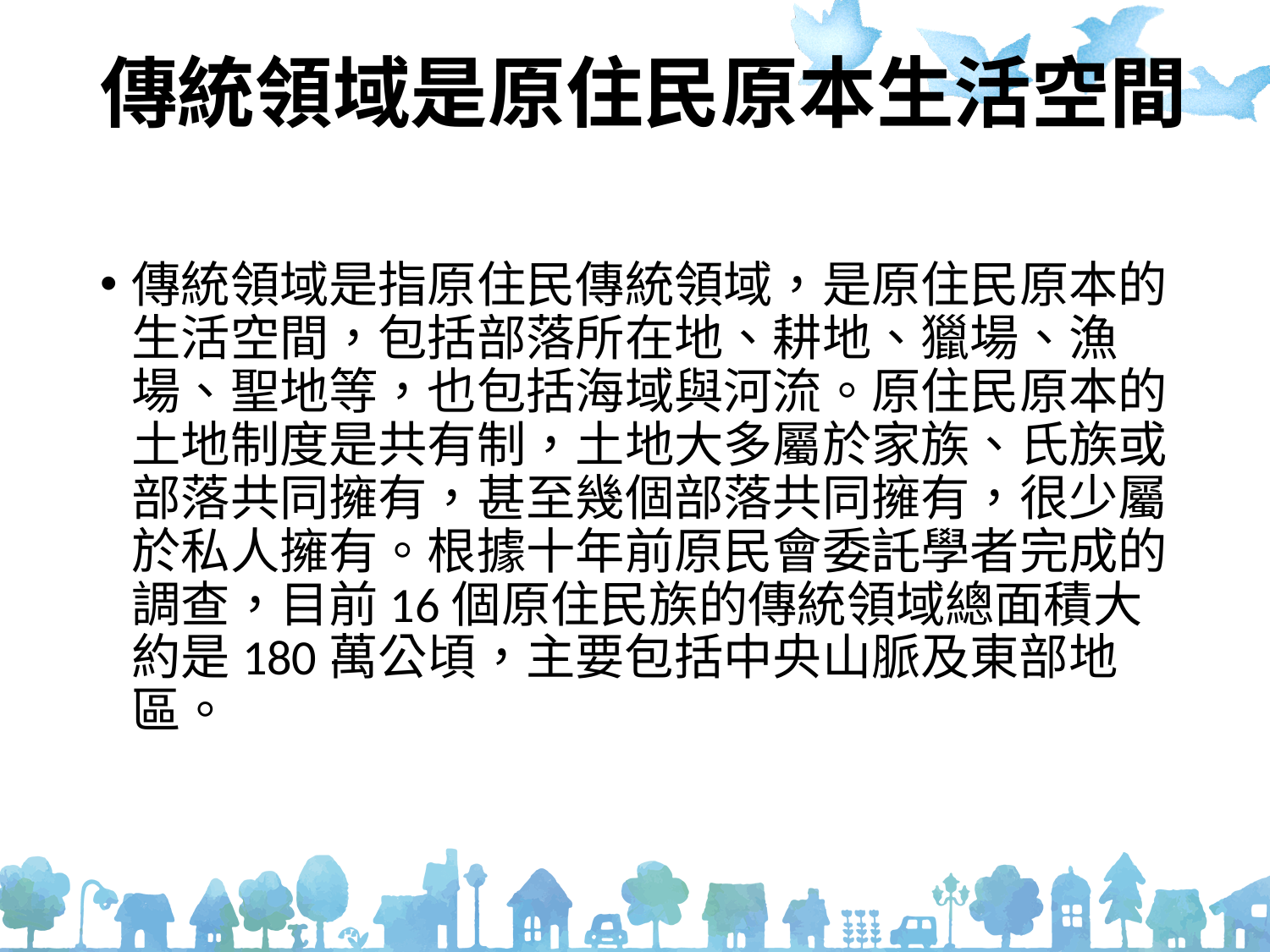

# 傳統領域是原住民原本生活空間
傳統領域是指原住民傳統領域，是原住民原本的生活空間，包括部落所在地、耕地、獵場、漁場、聖地等，也包括海域與河流。原住民原本的土地制度是共有制，土地大多屬於家族、氏族或部落共同擁有，甚至幾個部落共同擁有，很少屬於私人擁有。根據十年前原民會委託學者完成的調查，目前16個原住民族的傳統領域總面積大約是180萬公頃，主要包括中央山脈及東部地區。